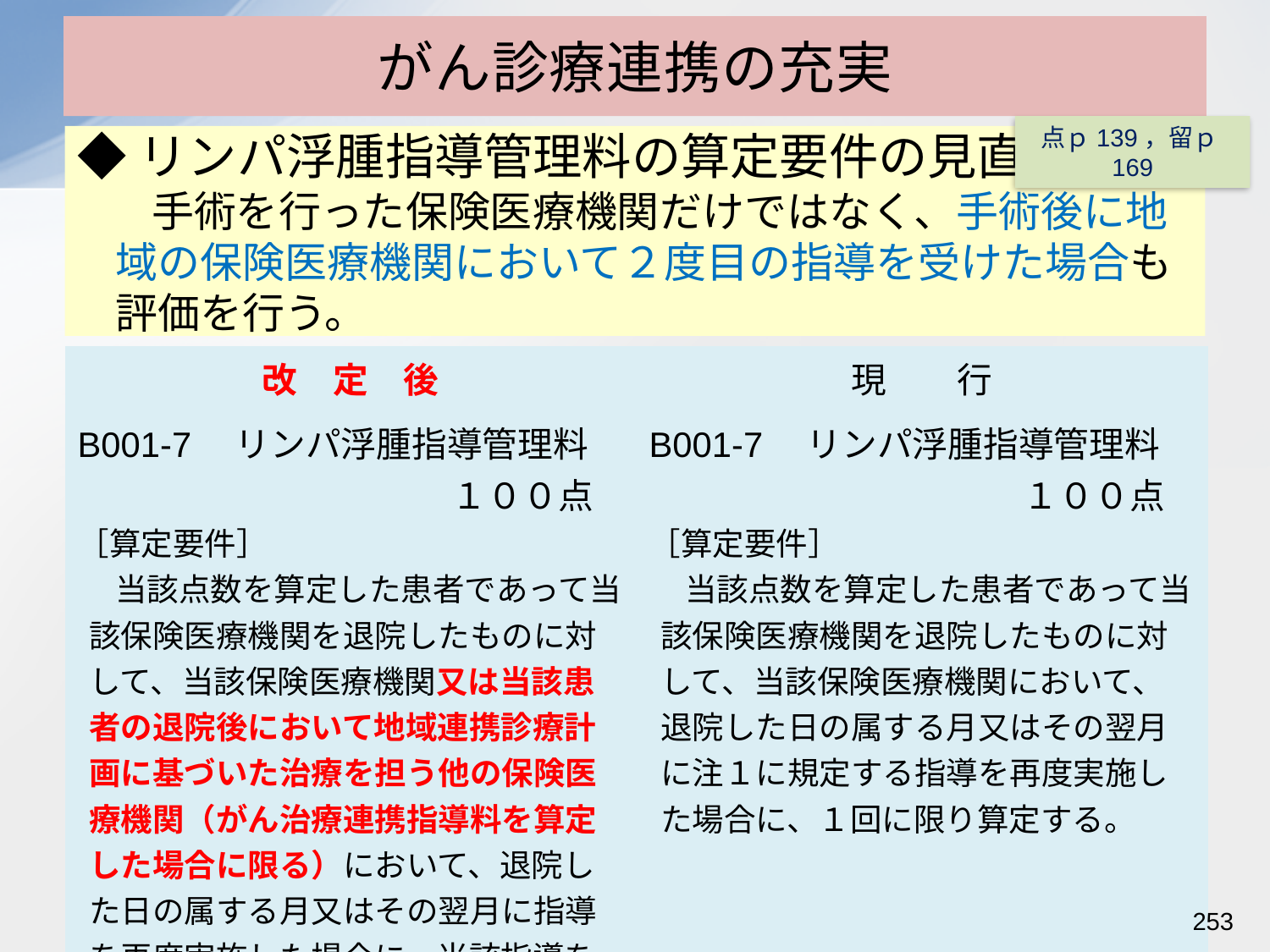

# がん診療連携の充実
点ｐ139，留ｐ169
◆リンパ浮腫指導管理料の算定要件の見直し
手術を行った保険医療機関だけではなく、手術後に地域の保険医療機関において２度目の指導を受けた場合も評価を行う。
| 改　定　後 | 現　　行 |
| --- | --- |
| B001-7　リンパ浮腫指導管理料 １００点 ［算定要件］ 当該点数を算定した患者であって当該保険医療機関を退院したものに対して、当該保険医療機関又は当該患者の退院後において地域連携診療計画に基づいた治療を担う他の保険医療機関（がん治療連携指導料を算定した場合に限る）において、退院した日の属する月又はその翌月に指導を再度実施した場合に、当該指導を実施した医療機関において１回に限り算定する。 | B001-7　リンパ浮腫指導管理料 １００点 ［算定要件］ 当該点数を算定した患者であって当該保険医療機関を退院したものに対して、当該保険医療機関において、退院した日の属する月又はその翌月に注１に規定する指導を再度実施した場合に、１回に限り算定する。 |
253